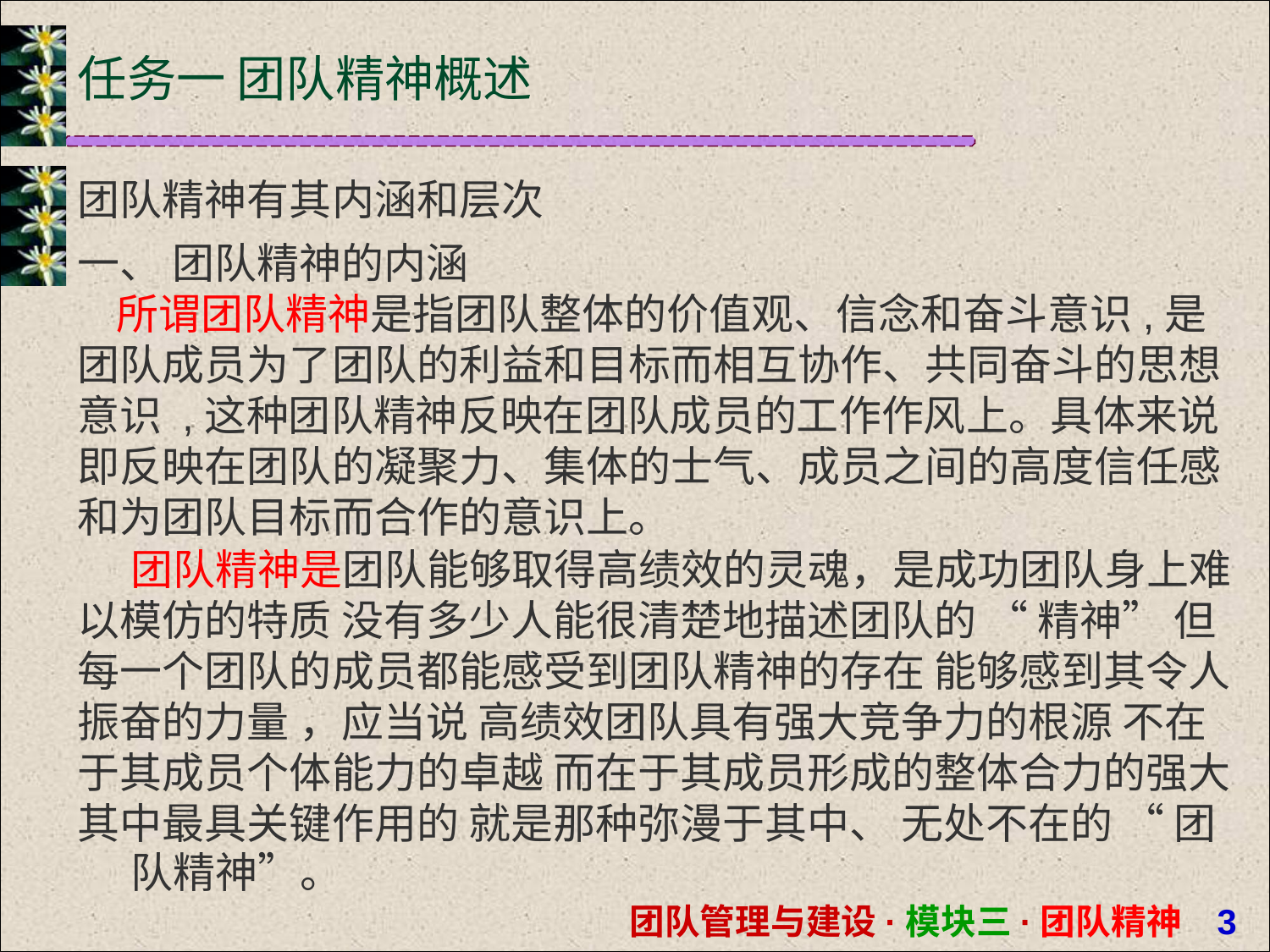

# 任务一 团队精神概述

团队精神有其内涵和层次 一、 团队精神的内涵
   所谓团队精神是指团队整体的价值观、信念和奋斗意识,是 团队成员为了团队的利益和目标而相互协作、共同奋斗的思想 意识 ,这种团队精神反映在团队成员的工作作风上。具体来说 即反映在团队的凝聚力、集体的士气、成员之间的高度信任感 和为团队目标而合作的意识上。
团队精神是团队能够取得高绩效的灵魂，是成功团队身上难 以模仿的特质 没有多少人能很清楚地描述团队的 “ 精神” 但 每一个团队的成员都能感受到团队精神的存在 能够感到其令人 振奋的力量 ，应当说 高绩效团队具有强大竞争力的根源 不在 于其成员个体能力的卓越 而在于其成员形成的整体合力的强大 其中最具关键作用的 就是那种弥漫于其中、 无处不在的 “ 团
队精神”。

团队管理与建设·模块三·团队精神 3